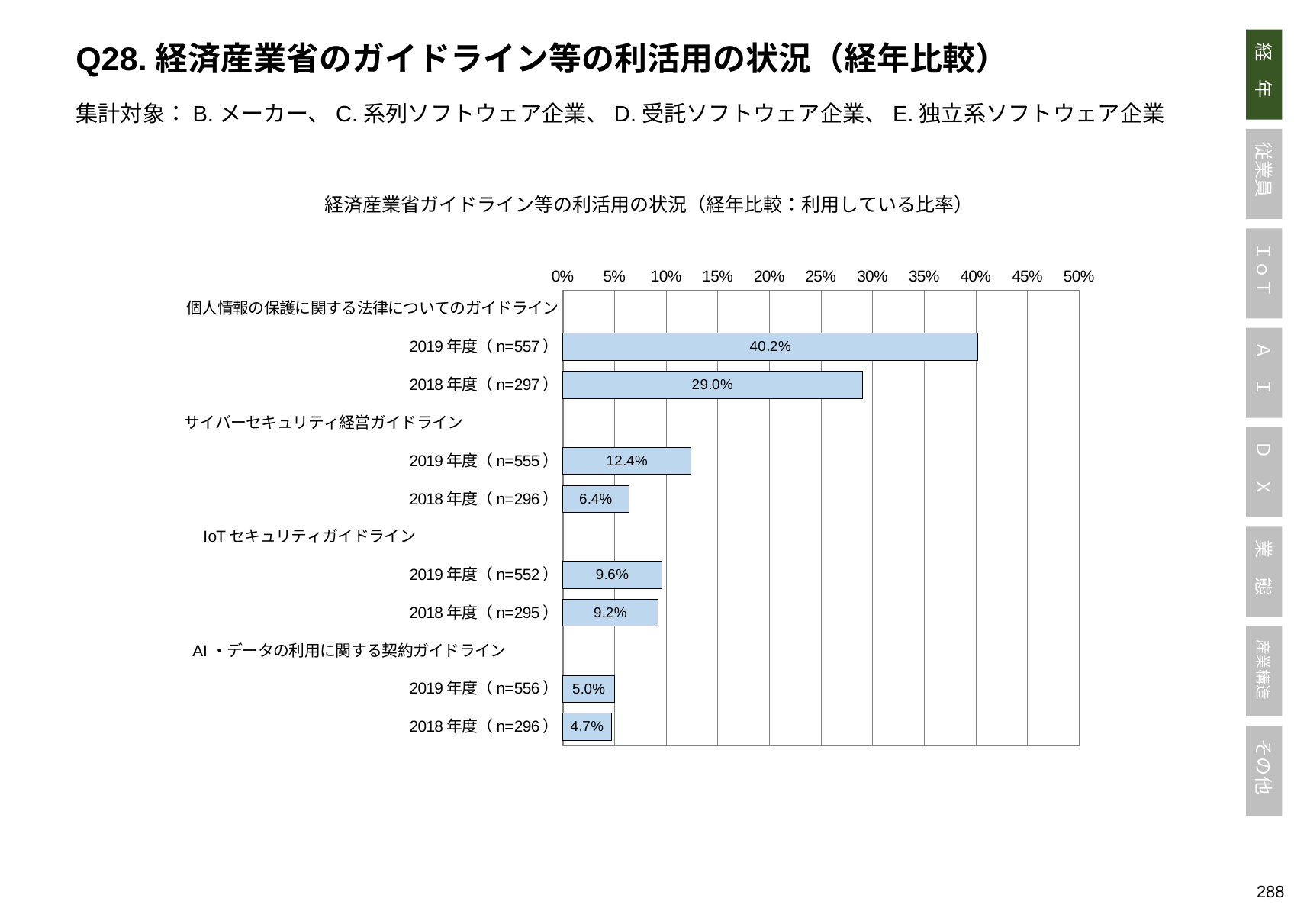

Q28.経済産業省のガイドライン等の利活用の状況（経年比較）
集計対象：B.メーカー、C.系列ソフトウェア企業、D.受託ソフトウェア企業、E.独立系ソフトウェア企業

### Chart: 経済産業省ガイドライン等の利活用の状況（経年比較：利用している比率）

| Category | 利用している |
|---|---|
| 個人情報の保護に関する法律についてのガイドライン | None |
| 2019年度（n=557） | 0.4021543985637343 |
| 2018年度（n=297） | 0.29 |
| サイバーセキュリティ経営ガイドライン                     | None |
| 2019年度（n=555） | 0.12432432432432433 |
| 2018年度（n=296） | 0.06382978723404255 |
| IoTセキュリティガイドライン                               | None |
| 2019年度（n=552） | 0.09601449275362318 |
| 2018年度（n=295） | 0.092 |
| AI・データの利用に関する契約ガイドライン            | None |
| 2019年度（n=556） | 0.050359712230215826 |
| 2018年度（n=296） | 0.047 |
288